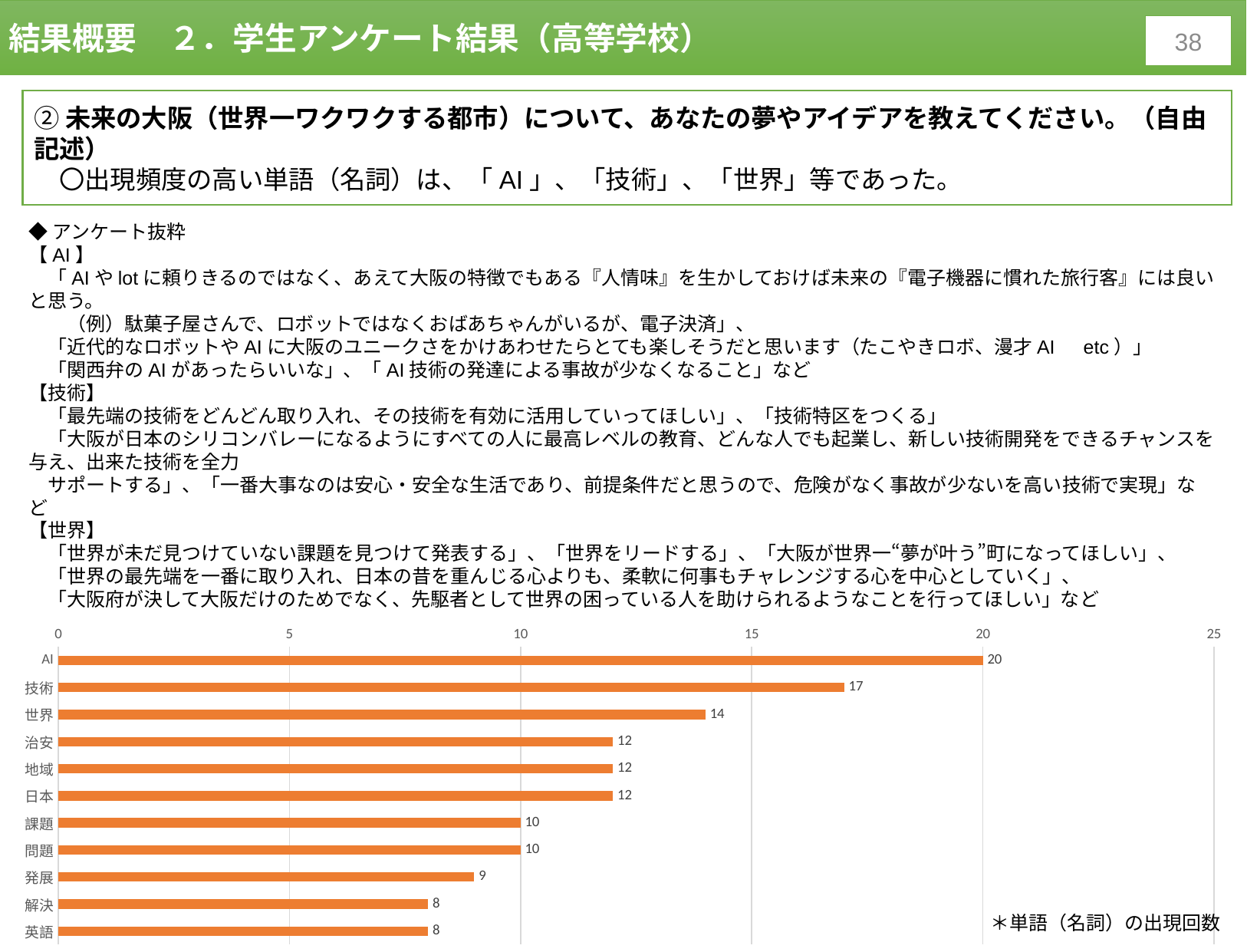

結果概要　２．学生アンケート結果（高等学校）
38
②未来の大阪（世界一ワクワクする都市）について、あなたの夢やアイデアを教えてください。（自由記述）
　〇出現頻度の高い単語（名詞）は、「AI」、「技術」、「世界」等であった。
◆アンケート抜粋
【AI】
　「AIやlotに頼りきるのではなく、あえて大阪の特徴でもある『人情味』を生かしておけば未来の『電子機器に慣れた旅行客』には良いと思う。
　　（例）駄菓子屋さんで、ロボットではなくおばあちゃんがいるが、電子決済」、
　「近代的なロボットやAIに大阪のユニークさをかけあわせたらとても楽しそうだと思います（たこやきロボ、漫才AI　etc）」
　「関西弁のAIがあったらいいな」、「AI技術の発達による事故が少なくなること」など
【技術】
　「最先端の技術をどんどん取り入れ、その技術を有効に活用していってほしい」、「技術特区をつくる」
　「大阪が日本のシリコンバレーになるようにすべての人に最高レベルの教育、どんな人でも起業し、新しい技術開発をできるチャンスを与え、出来た技術を全力
　サポートする」、「一番大事なのは安心・安全な生活であり、前提条件だと思うので、危険がなく事故が少ないを高い技術で実現」など
【世界】
　「世界が未だ見つけていない課題を見つけて発表する」、「世界をリードする」、「大阪が世界一“夢が叶う”町になってほしい」、
　「世界の最先端を一番に取り入れ、日本の昔を重んじる心よりも、柔軟に何事もチャレンジする心を中心としていく」、
　「大阪府が決して大阪だけのためでなく、先駆者として世界の困っている人を助けられるようなことを行ってほしい」など

### Chart

| Category |  |
|---|---|
| AI | 20.0 |
| 技術 | 17.0 |
| 世界 | 14.0 |
| 治安 | 12.0 |
| 地域 | 12.0 |
| 日本 | 12.0 |
| 課題 | 10.0 |
| 問題 | 10.0 |
| 発展 | 9.0 |
| 解決 | 8.0 |
| 英語 | 8.0 |
＊単語（名詞）の出現回数